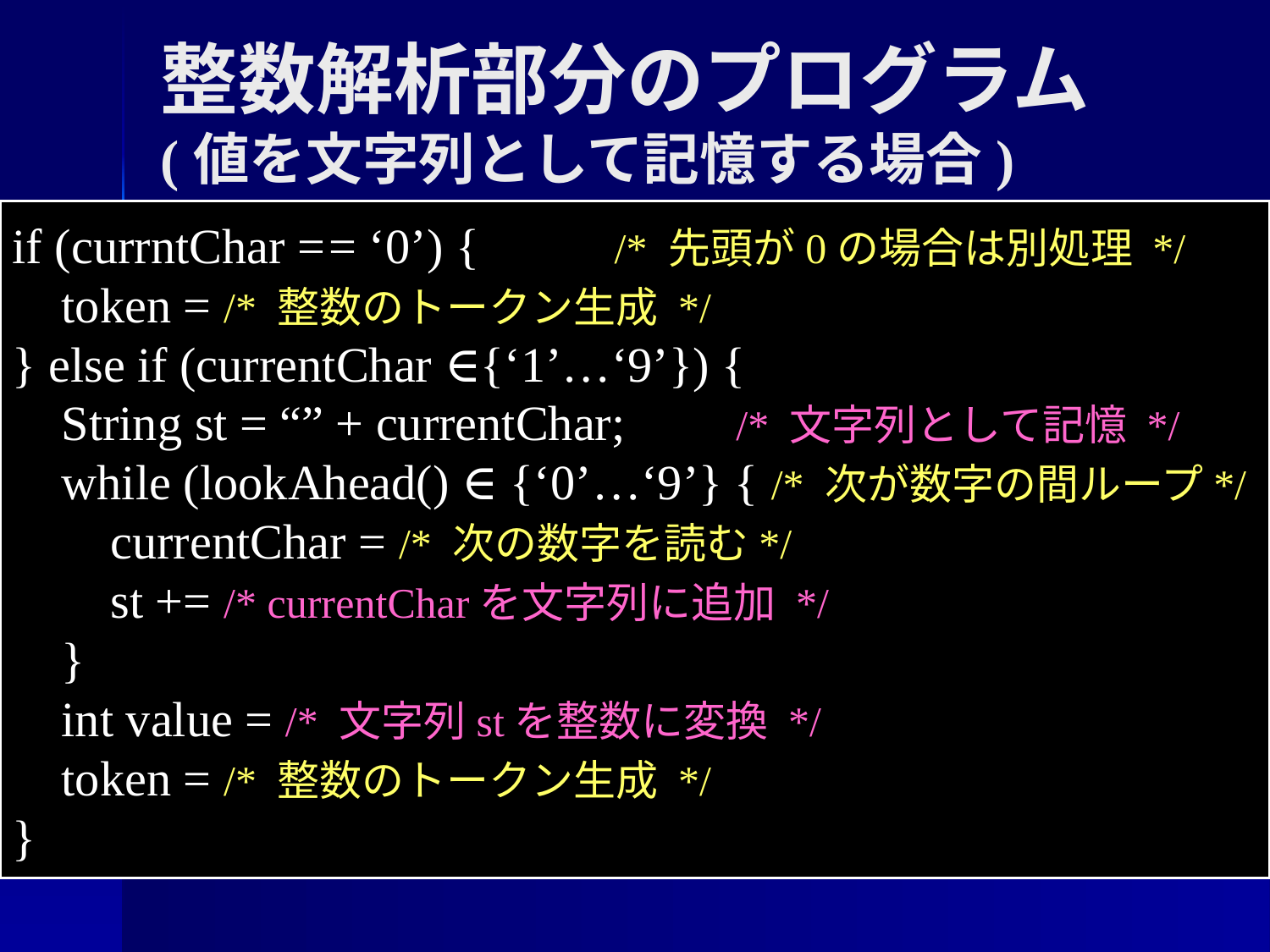

# 整数解析部分のプログラム (値を文字列として記憶する場合)
if (currntChar = = ‘0’) {           /* 先頭が0の場合は別処理 */
    token = /* 整数のトークン生成 */
} else if (currentChar ∈{‘1’…‘9’}) {
    String st = “” + currentChar;         /* 文字列として記憶 */
    while (lookAhead() ∈ {‘0’…‘9’} { /* 次が数字の間ループ*/
        currentChar = /* 次の数字を読む*/
        st += /* currentCharを文字列に追加 */
    }
    int value = /* 文字列stを整数に変換 */
    token = /* 整数のトークン生成 */
}